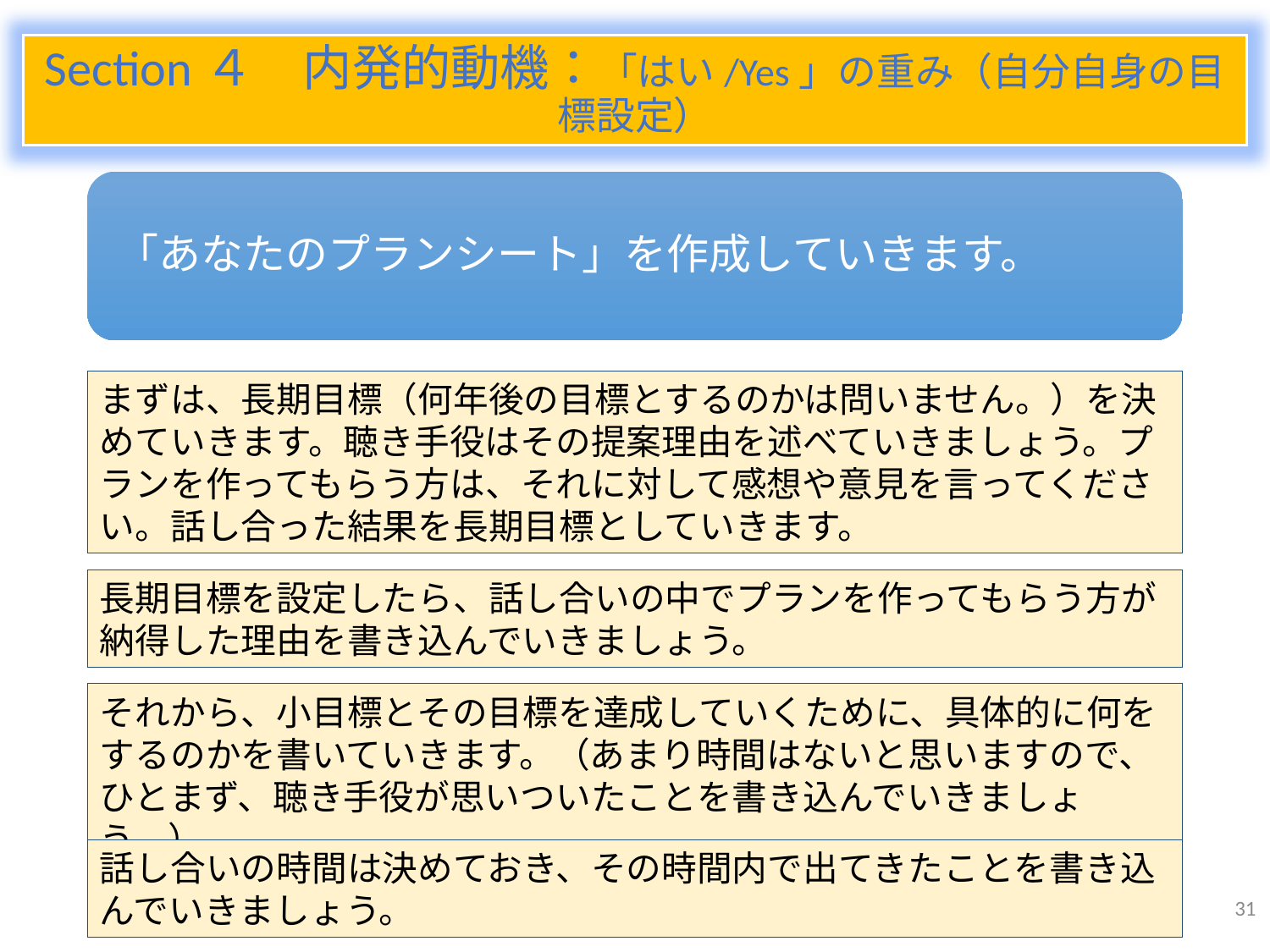

Section４　内発的動機：「はい/Yes」の重み（自分自身の目標設定）
「あなたのプランシート」を作成していきます。
まずは、長期目標（何年後の目標とするのかは問いません。）を決めていきます。聴き手役はその提案理由を述べていきましょう。プランを作ってもらう方は、それに対して感想や意見を言ってください。話し合った結果を長期目標としていきます。
長期目標を設定したら、話し合いの中でプランを作ってもらう方が納得した理由を書き込んでいきましょう。
それから、小目標とその目標を達成していくために、具体的に何をするのかを書いていきます。（あまり時間はないと思いますので、ひとまず、聴き手役が思いついたことを書き込んでいきましょう。）
話し合いの時間は決めておき、その時間内で出てきたことを書き込んでいきましょう。
31